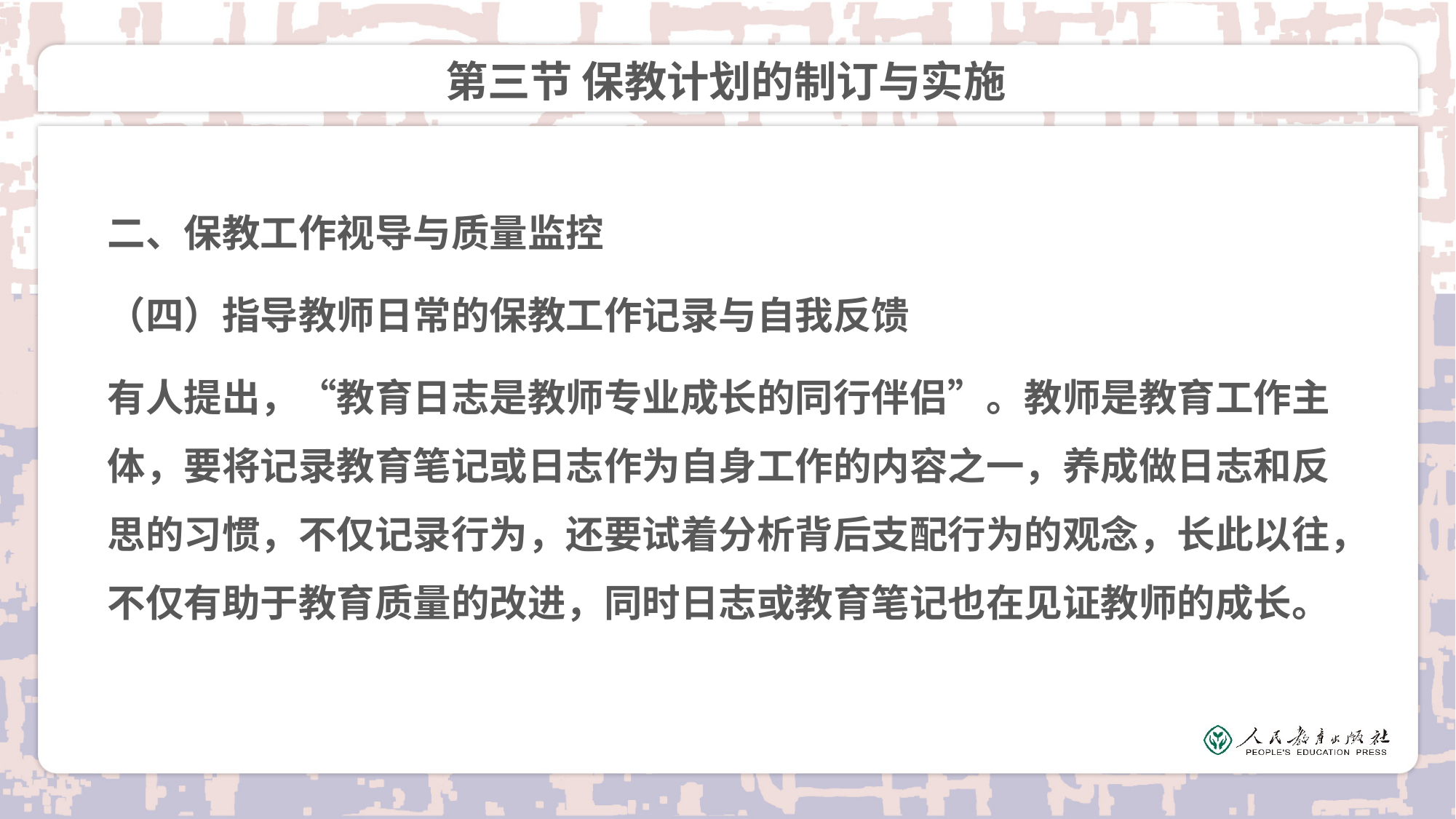

# 第三节 保教计划的制订与实施
二、保教工作视导与质量监控
（四）指导教师日常的保教工作记录与自我反馈
有人提出，“教育日志是教师专业成长的同行伴侣”。教师是教育工作主体，要将记录教育笔记或日志作为自身工作的内容之一，养成做日志和反思的习惯，不仅记录行为，还要试着分析背后支配行为的观念，长此以往，不仅有助于教育质量的改进，同时日志或教育笔记也在见证教师的成长。